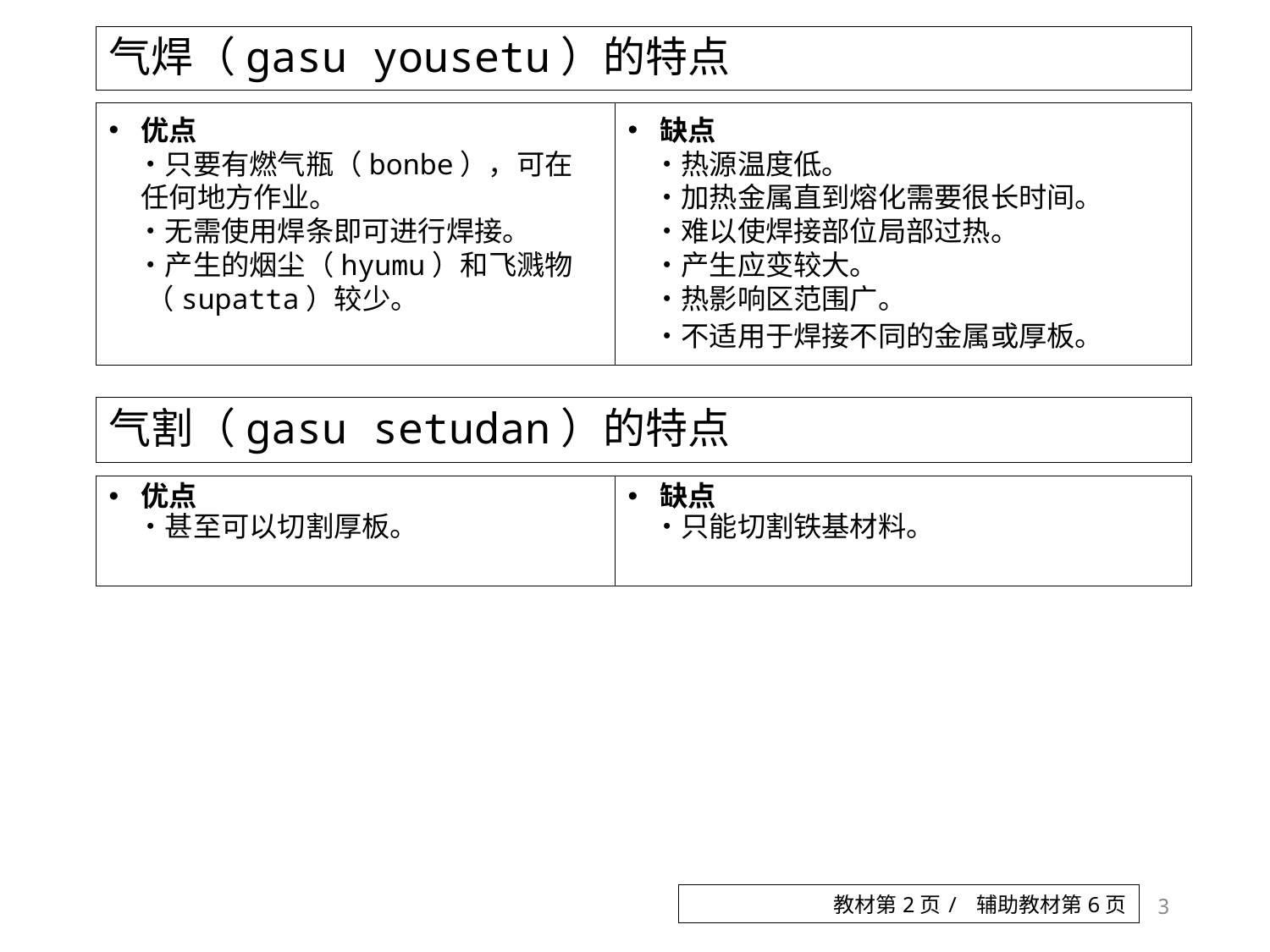

# 气焊（gasu yousetu）的特点
缺点
・热源温度低。
・加热金属直到熔化需要很长时间。
・难以使焊接部位局部过热。
・产生应变较大。
・热影响区范围广。
・不适用于焊接不同的金属或厚板。
优点
　・只要有燃气瓶（bonbe），可在
    任何地方作业。
　・无需使用焊条即可进行焊接。
　・产生的烟尘（hyumu）和飞溅物（supatta）较少。

气割（gasu setudan）的特点
缺点
・只能切割铁基材料。
优点
　・甚至可以切割厚板。
3
教材第2页/ 辅助教材第6页